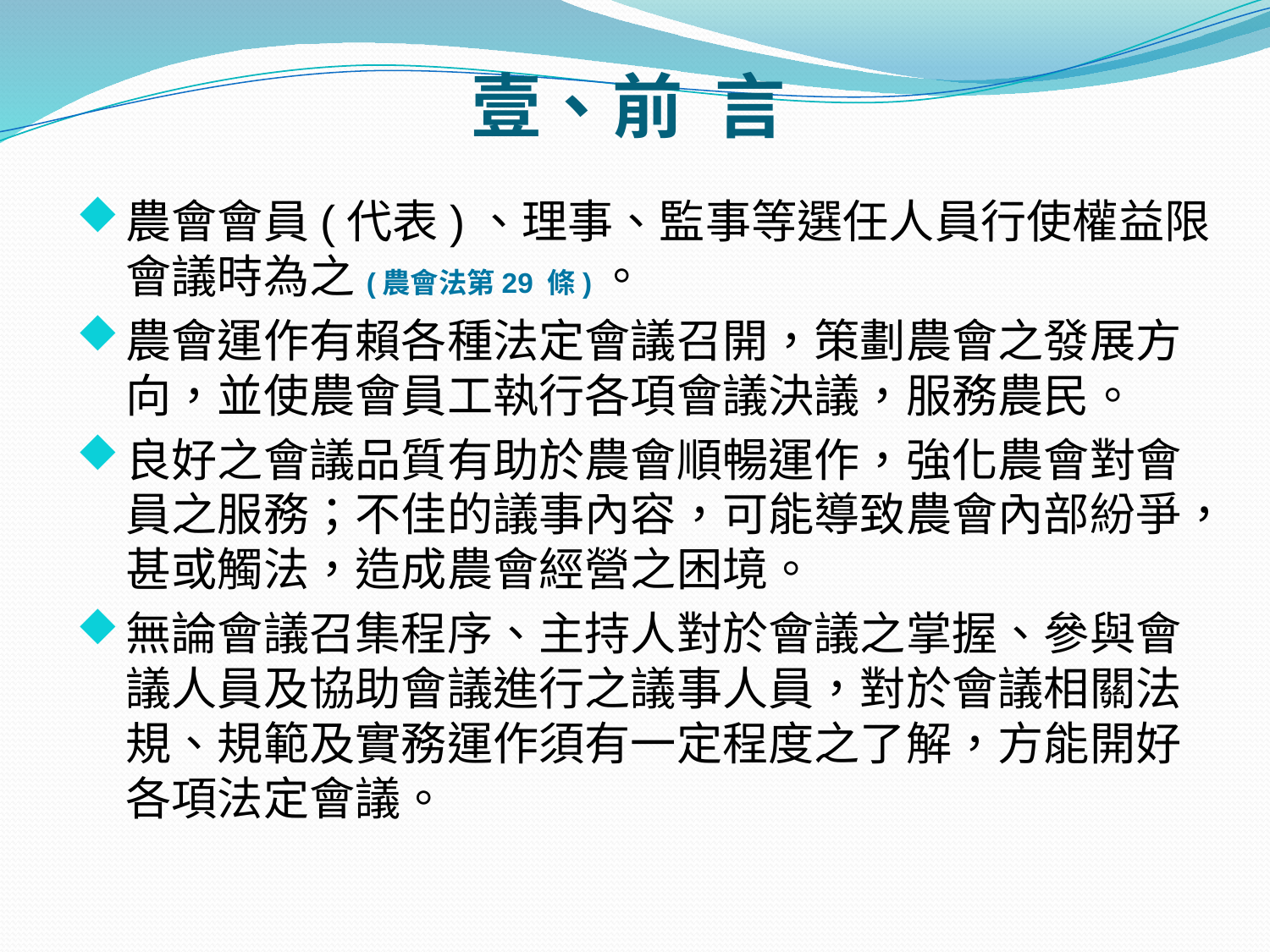

# 壹、前  言
農會會員(代表)、理事、監事等選任人員行使權益限會議時為之(農會法第29 條)。
農會運作有賴各種法定會議召開，策劃農會之發展方向，並使農會員工執行各項會議決議，服務農民。
良好之會議品質有助於農會順暢運作，強化農會對會員之服務；不佳的議事內容，可能導致農會內部紛爭，甚或觸法，造成農會經營之困境。
無論會議召集程序、主持人對於會議之掌握、參與會議人員及協助會議進行之議事人員，對於會議相關法規、規範及實務運作須有一定程度之了解，方能開好各項法定會議。